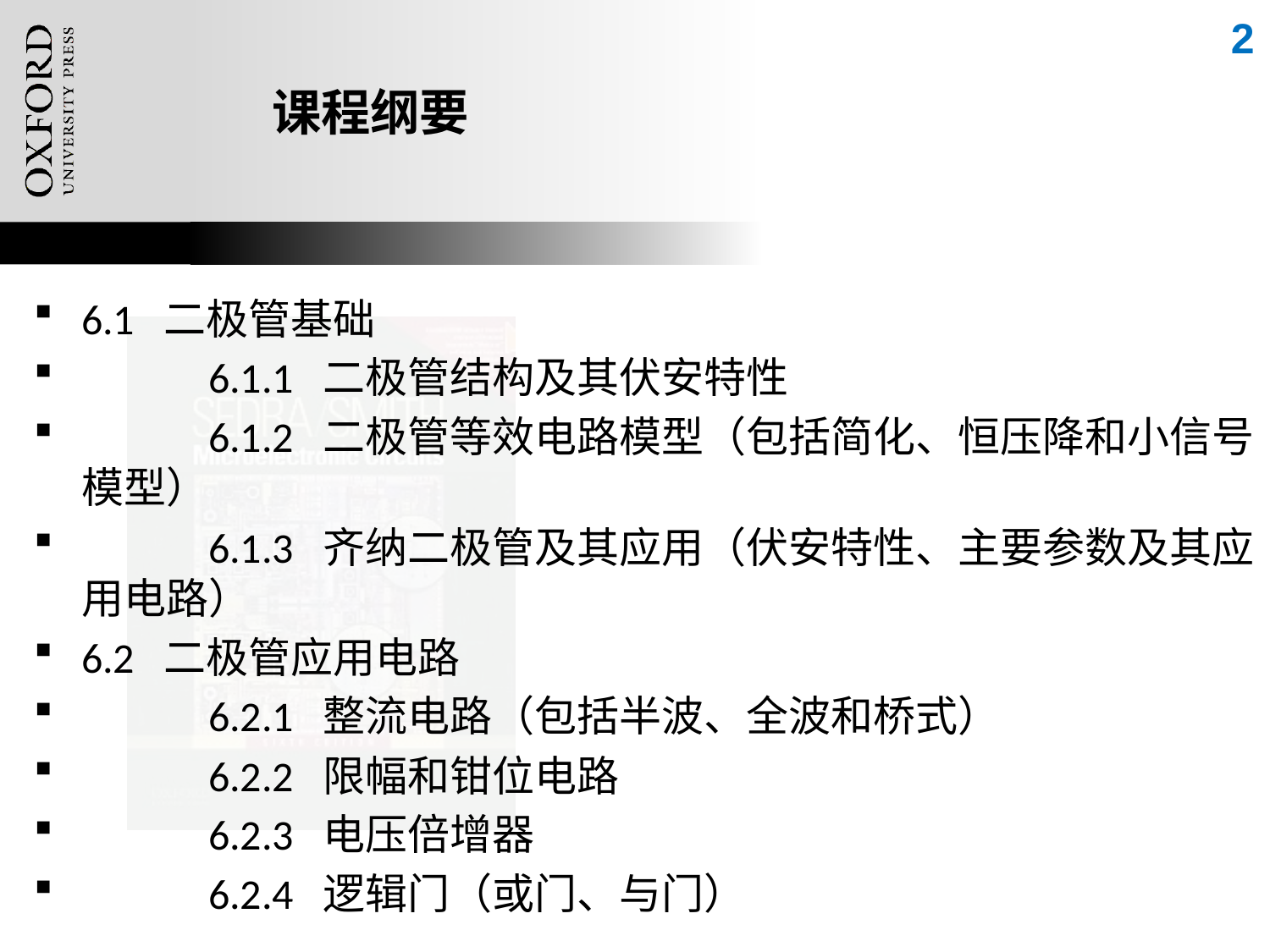

2
# 课程纲要
6.1  二极管基础
	6.1.1  二极管结构及其伏安特性
	6.1.2  二极管等效电路模型（包括简化、恒压降和小信号模型）
	6.1.3  齐纳二极管及其应用（伏安特性、主要参数及其应用电路）
6.2  二极管应用电路
	6.2.1  整流电路（包括半波、全波和桥式）
	6.2.2  限幅和钳位电路
	6.2.3  电压倍增器
	6.2.4  逻辑门（或门、与门）